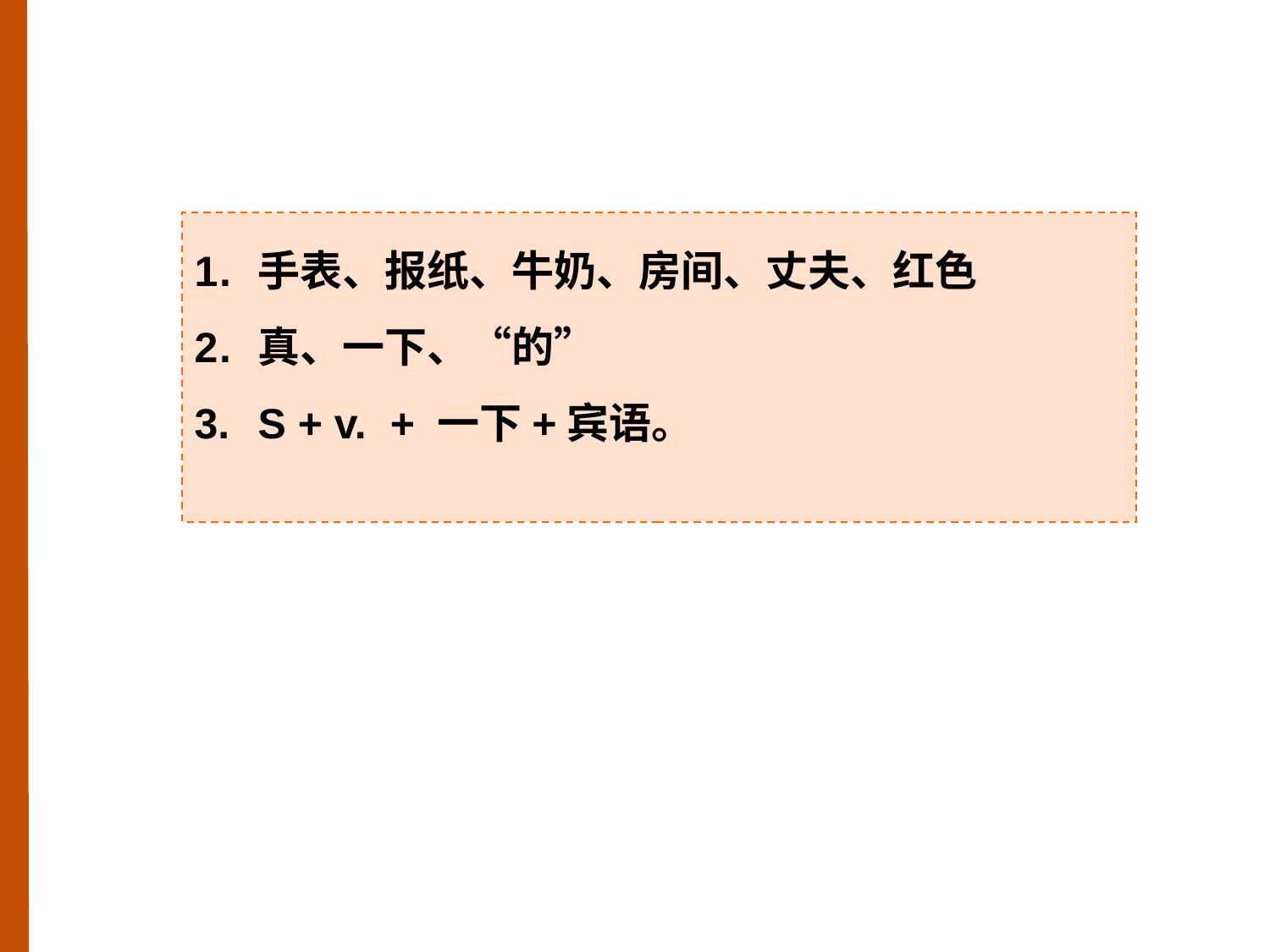

手表、报纸、牛奶、房间、丈夫、红色
真、一下、“的”
S + v.  + 一下+宾语。